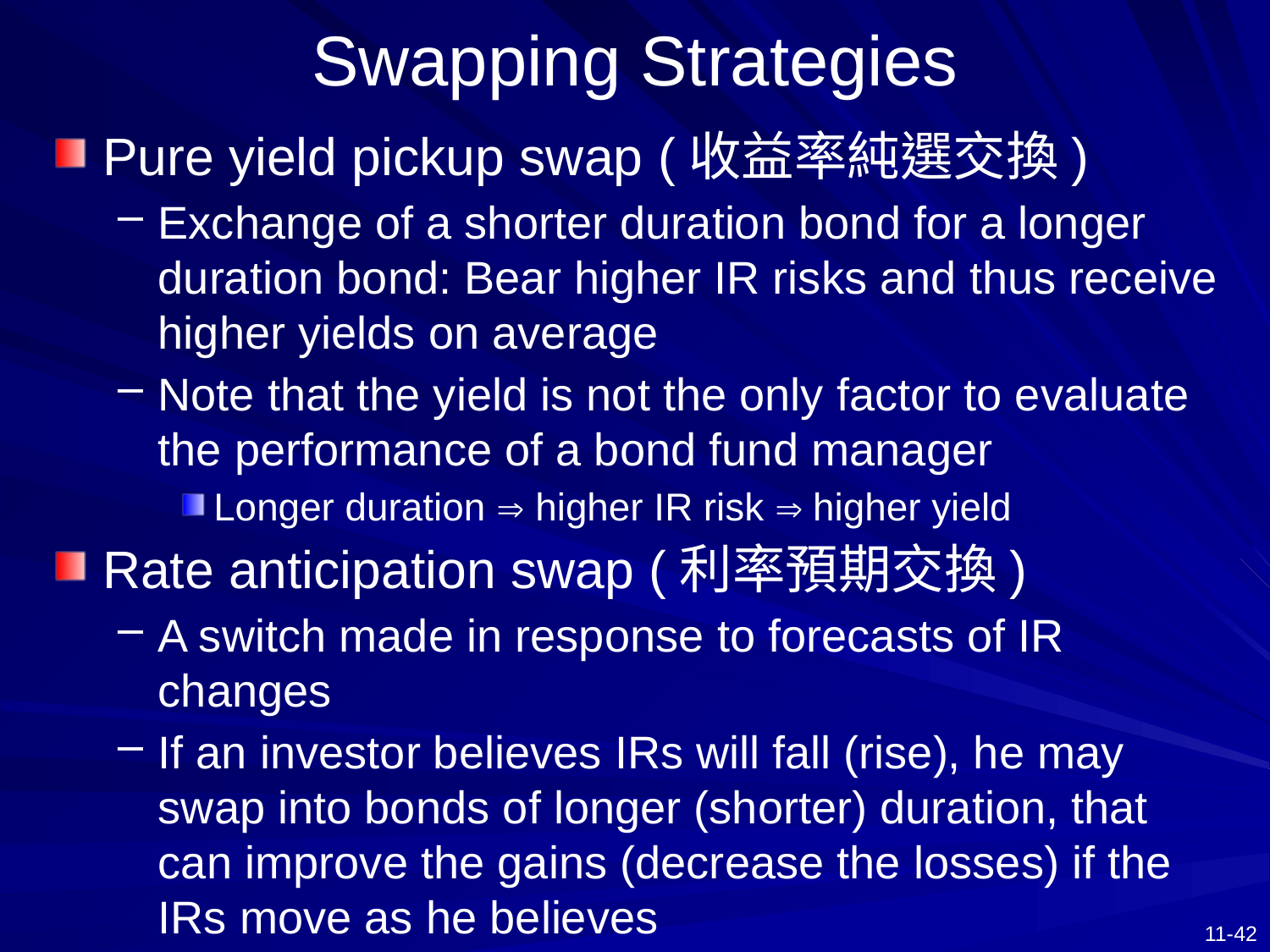

# Swapping Strategies
Pure yield pickup swap (收益率純選交換)
Exchange of a shorter duration bond for a longer duration bond: Bear higher IR risks and thus receive higher yields on average
Note that the yield is not the only factor to evaluate the performance of a bond fund manager
Longer duration ⇒ higher IR risk ⇒ higher yield
Rate anticipation swap (利率預期交換)
A switch made in response to forecasts of IR changes
If an investor believes IRs will fall (rise), he may swap into bonds of longer (shorter) duration, that can improve the gains (decrease the losses) if the IRs move as he believes